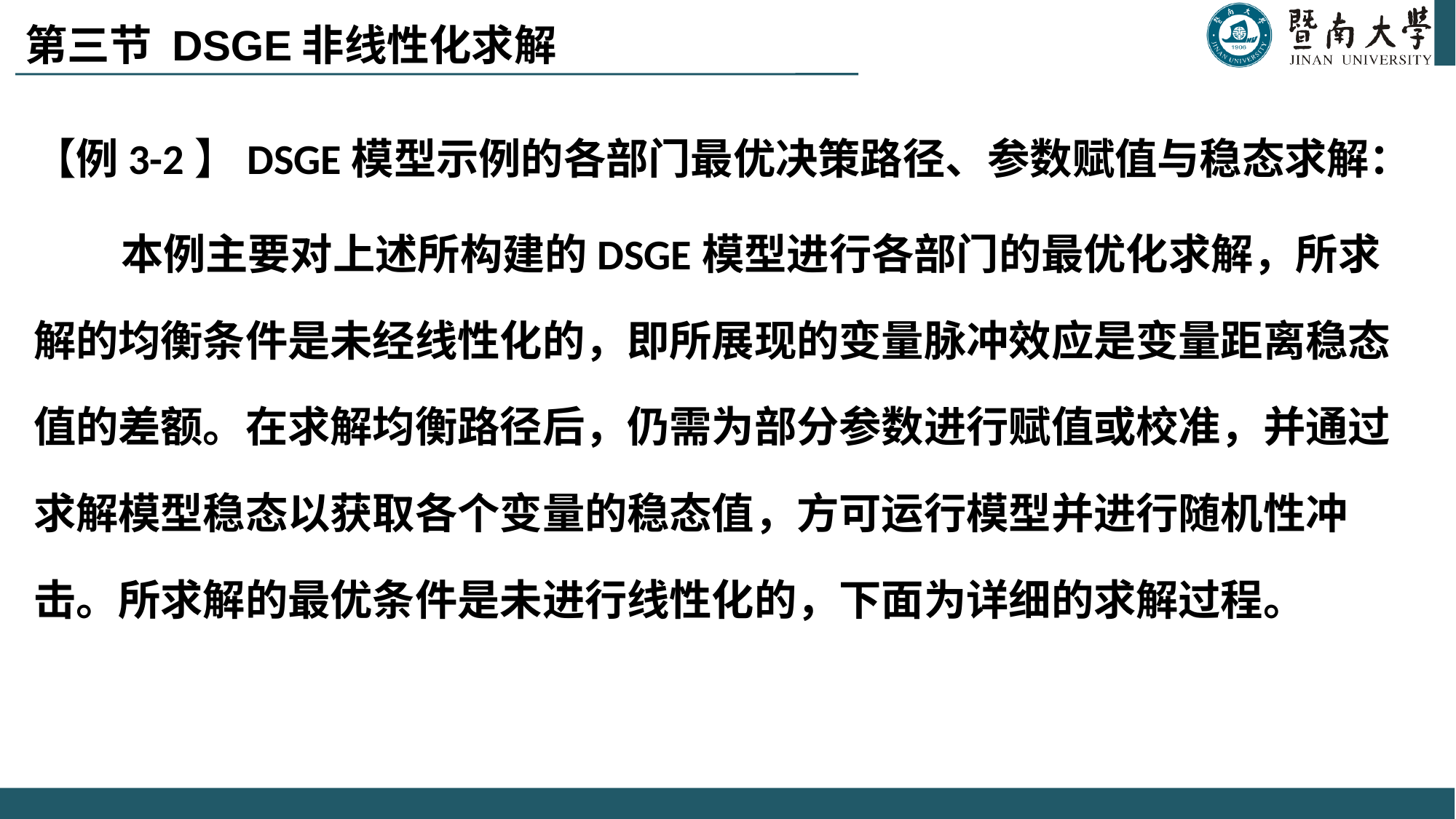

# 第三节 DSGE非线性化求解
【例3-2】DSGE模型示例的各部门最优决策路径、参数赋值与稳态求解：
        本例主要对上述所构建的DSGE模型进行各部门的最优化求解，所求解的均衡条件是未经线性化的，即所展现的变量脉冲效应是变量距离稳态值的差额。在求解均衡路径后，仍需为部分参数进行赋值或校准，并通过求解模型稳态以获取各个变量的稳态值，方可运行模型并进行随机性冲击。所求解的最优条件是未进行线性化的，下面为详细的求解过程。